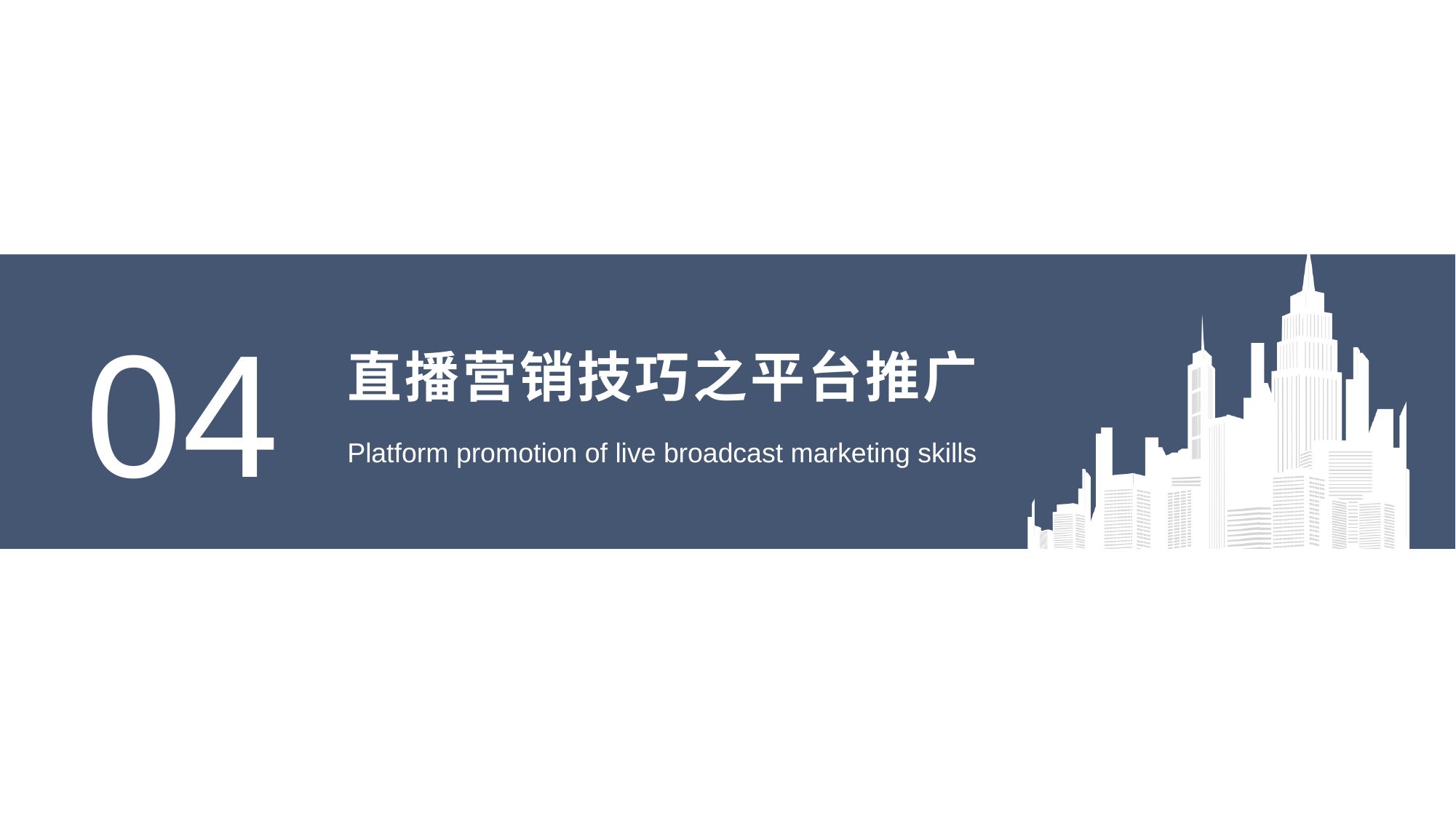

04
# 直播营销技巧之平台推广
Platform promotion of live broadcast marketing skills